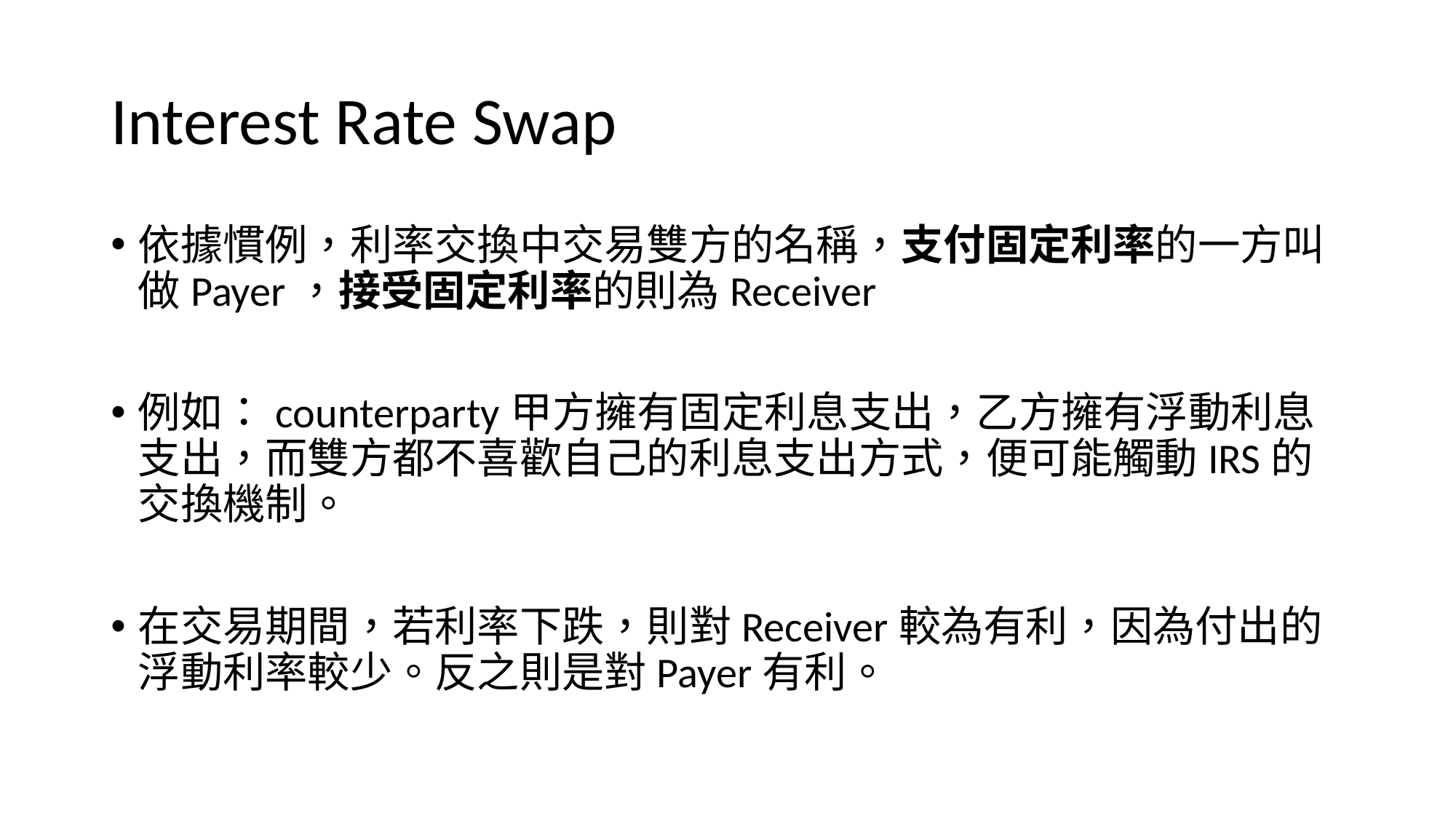

# Interest Rate Swap
依據慣例，利率交換中交易雙方的名稱，支付固定利率的一方叫做Payer，接受固定利率的則為Receiver

例如：counterparty甲方擁有固定利息支出，乙方擁有浮動利息支出，而雙方都不喜歡自己的利息支出方式，便可能觸動IRS的交換機制。

在交易期間，若利率下跌，則對Receiver較為有利，因為付出的浮動利率較少。反之則是對Payer有利。